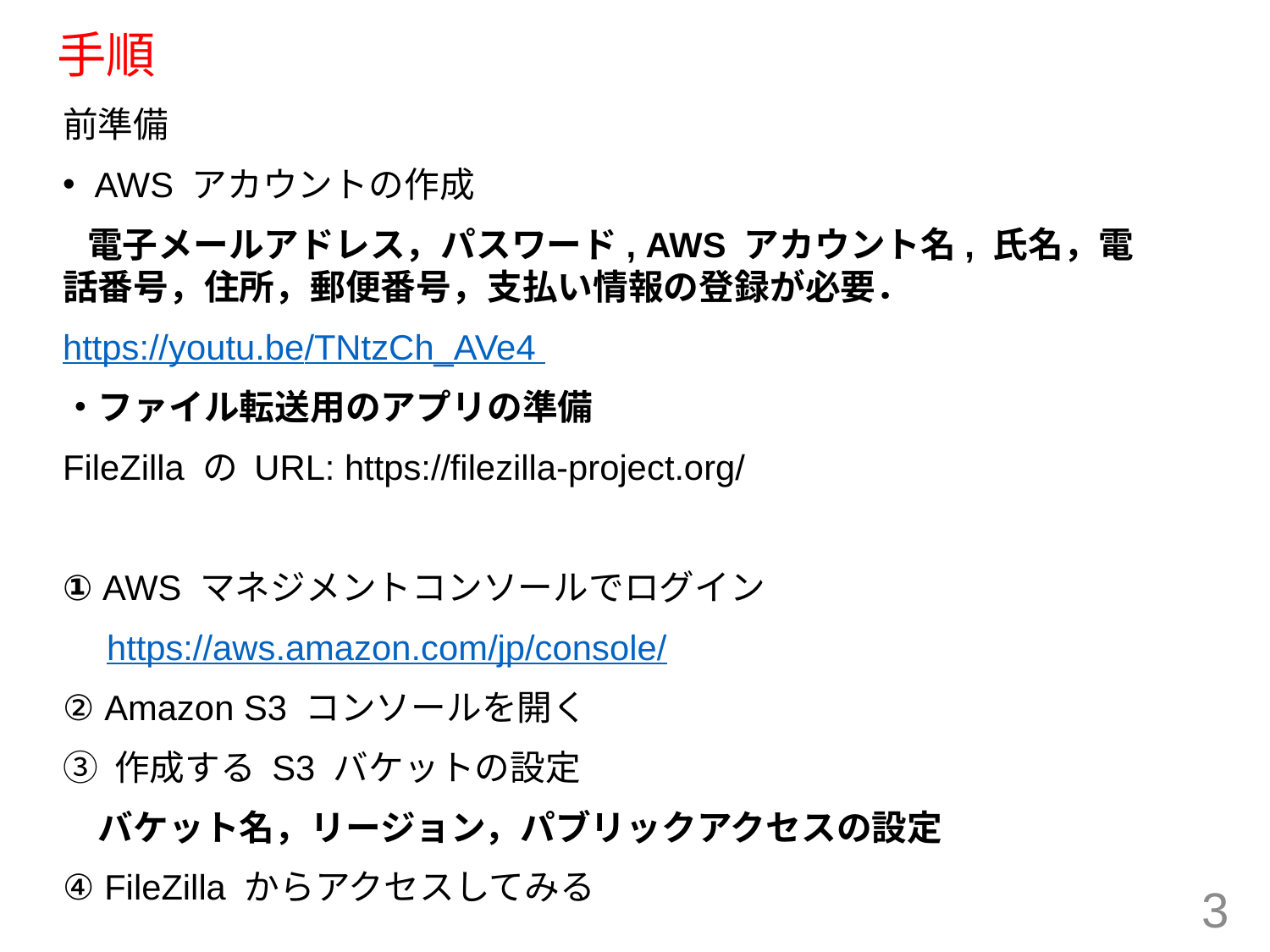

# 手順
前準備
AWS アカウントの作成
  電子メールアドレス，パスワード, AWS アカウント名, 氏名，電話番号，住所，郵便番号，支払い情報の登録が必要．
https://youtu.be/TNtzCh_AVe4
・ファイル転送用のアプリの準備
FileZilla の URL: https://filezilla-project.org/

① AWS マネジメントコンソールでログイン
　https://aws.amazon.com/jp/console/
② Amazon S3 コンソールを開く
③ 作成する S3 バケットの設定
　バケット名，リージョン，パブリックアクセスの設定
④ FileZilla からアクセスしてみる
3